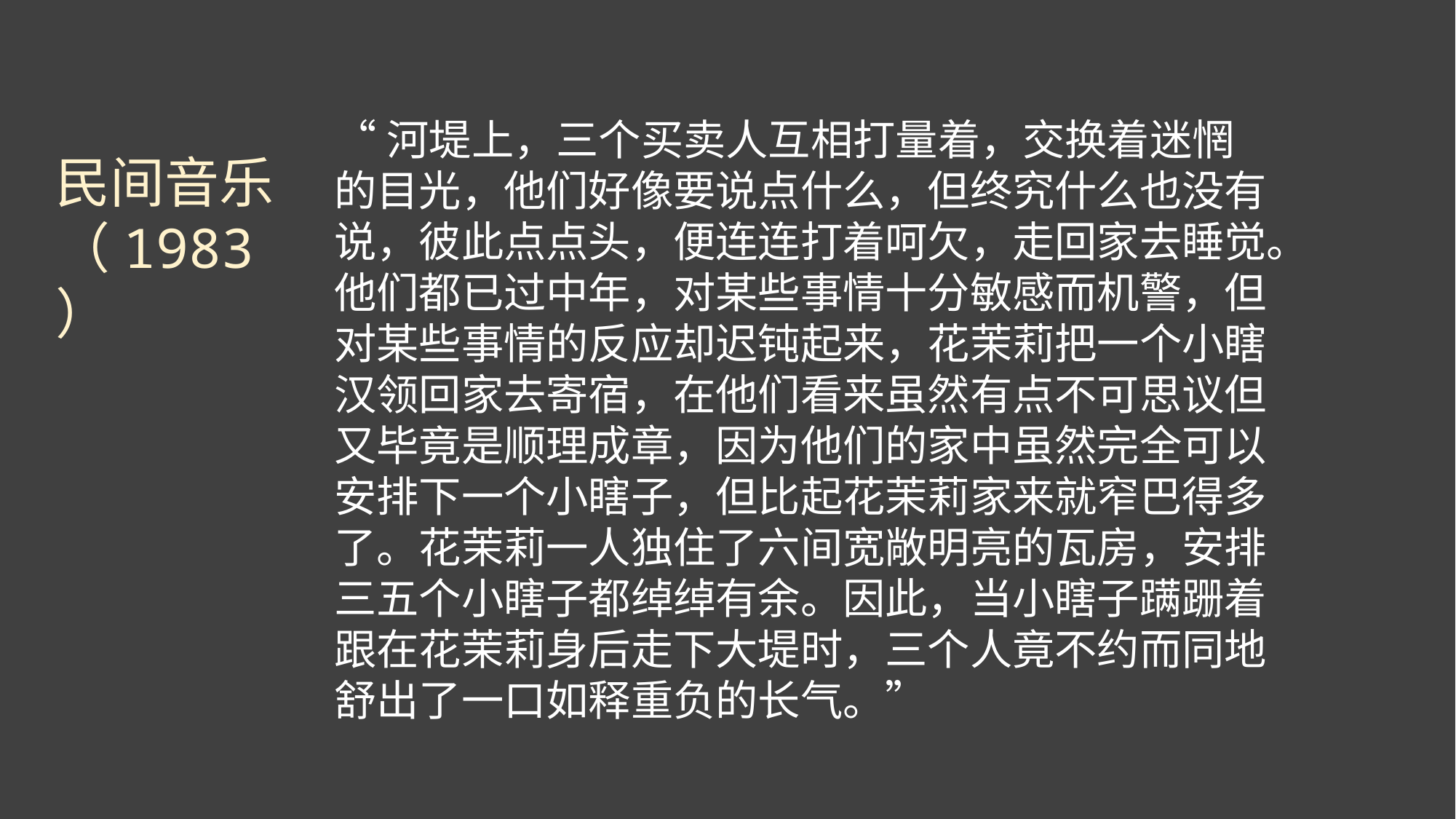

“河堤上，三个买卖人互相打量着，交换着迷惘的目光，他们好像要说点什么，但终究什么也没有说，彼此点点头，便连连打着呵欠，走回家去睡觉。他们都已过中年，对某些事情十分敏感而机警，但对某些事情的反应却迟钝起来，花茉莉把一个小瞎汉领回家去寄宿，在他们看来虽然有点不可思议但又毕竟是顺理成章，因为他们的家中虽然完全可以安排下一个小瞎子，但比起花茉莉家来就窄巴得多了。花茉莉一人独住了六间宽敞明亮的瓦房，安排三五个小瞎子都绰绰有余。因此，当小瞎子蹒跚着跟在花茉莉身后走下大堤时，三个人竟不约而同地舒出了一口如释重负的长气。”
民间音乐
（1983）